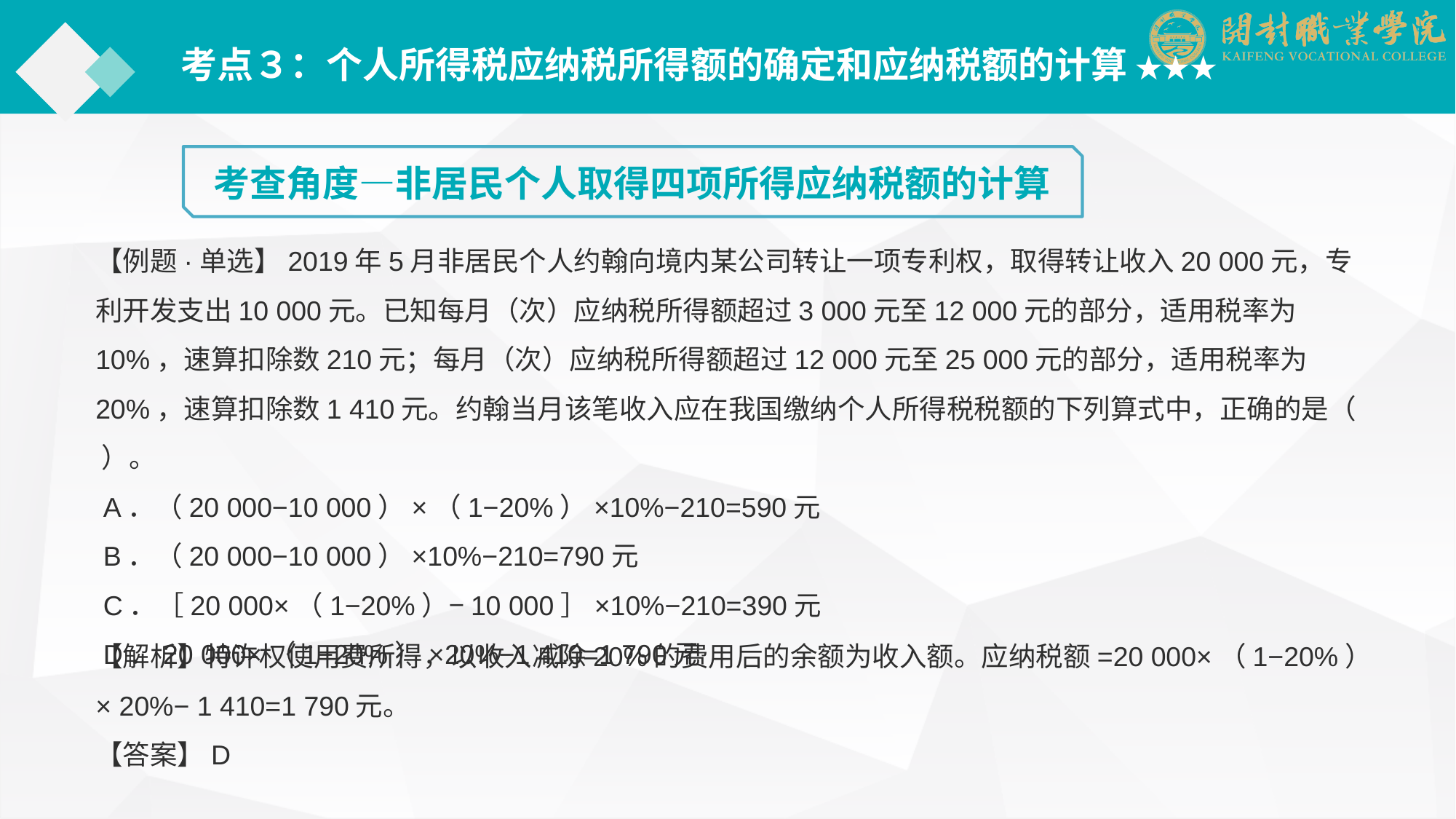

考点３：个人所得税应纳税所得额的确定和应纳税额的计算 ★★★

考查角度—非居民个人取得四项所得应纳税额的计算
【例题·单选】2019年5月非居民个人约翰向境内某公司转让一项专利权，取得转让收入20 000元，专利开发支出10 000元。已知每月（次）应纳税所得额超过3 000元至12 000元的部分，适用税率为10%，速算扣除数210元；每月（次）应纳税所得额超过12 000元至25 000元的部分，适用税率为20%，速算扣除数1 410元。约翰当月该笔收入应在我国缴纳个人所得税税额的下列算式中，正确的是（   ）。
 A．（20 000−10 000）×（1−20%）×10%−210=590元
 B．（20 000−10 000）×10%−210=790元
 C．［20 000×（1−20%）−10 000］×10%−210=390元
 D．20 000×（1−20%）×20%−1 410=1 790元
【解析】特许权使用费所得，以收入减除20%的费用后的余额为收入额。应纳税额=20 000×（1−20%）× 20%− 1 410=1 790元。
【答案】D